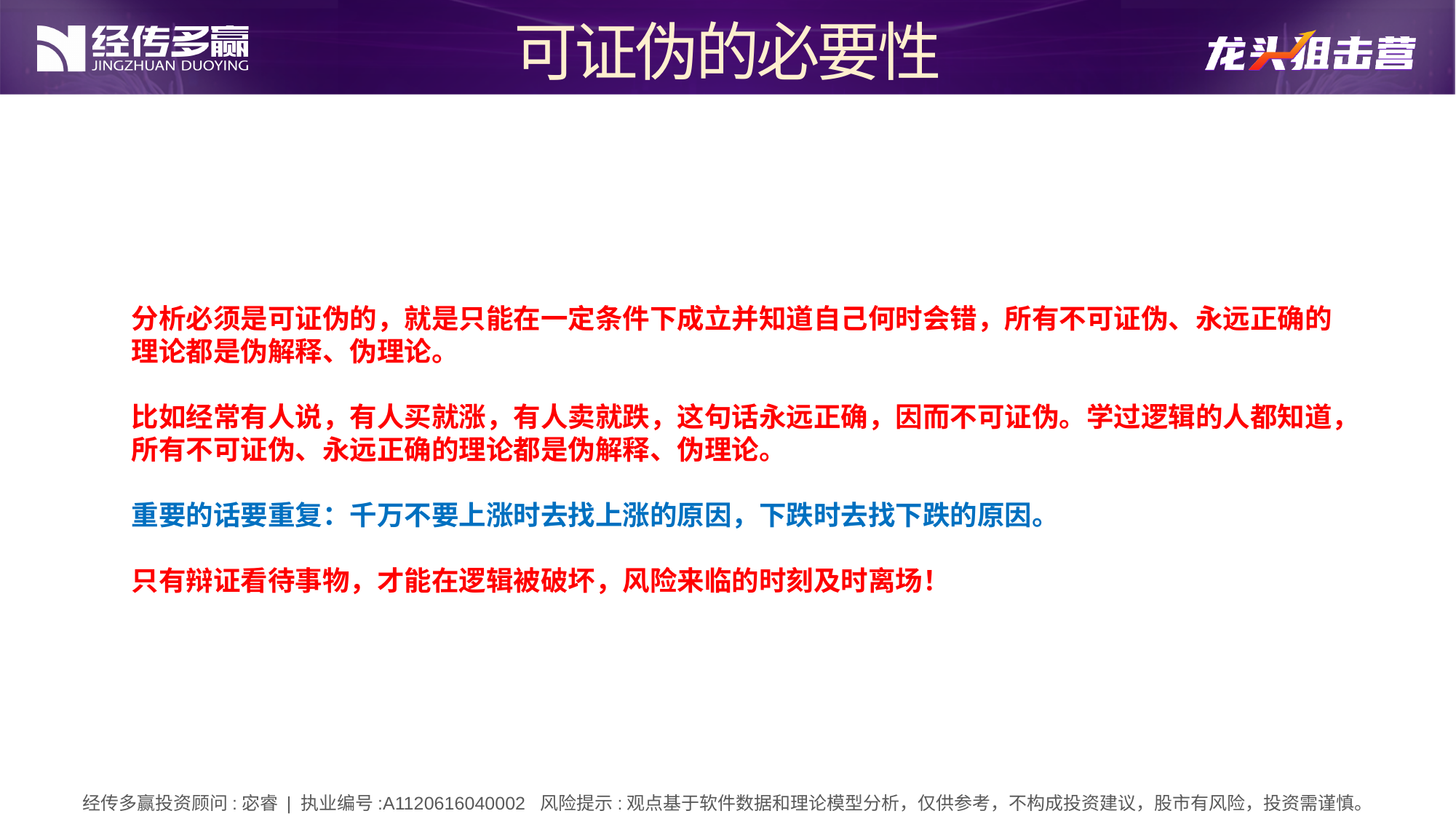

可证伪的必要性
分析必须是可证伪的，就是只能在一定条件下成立并知道自己何时会错，所有不可证伪、永远正确的理论都是伪解释、伪理论。

比如经常有人说，有人买就涨，有人卖就跌，这句话永远正确，因而不可证伪。学过逻辑的人都知道，所有不可证伪、永远正确的理论都是伪解释、伪理论。

重要的话要重复：千万不要上涨时去找上涨的原因，下跌时去找下跌的原因。

只有辩证看待事物，才能在逻辑被破坏，风险来临的时刻及时离场！